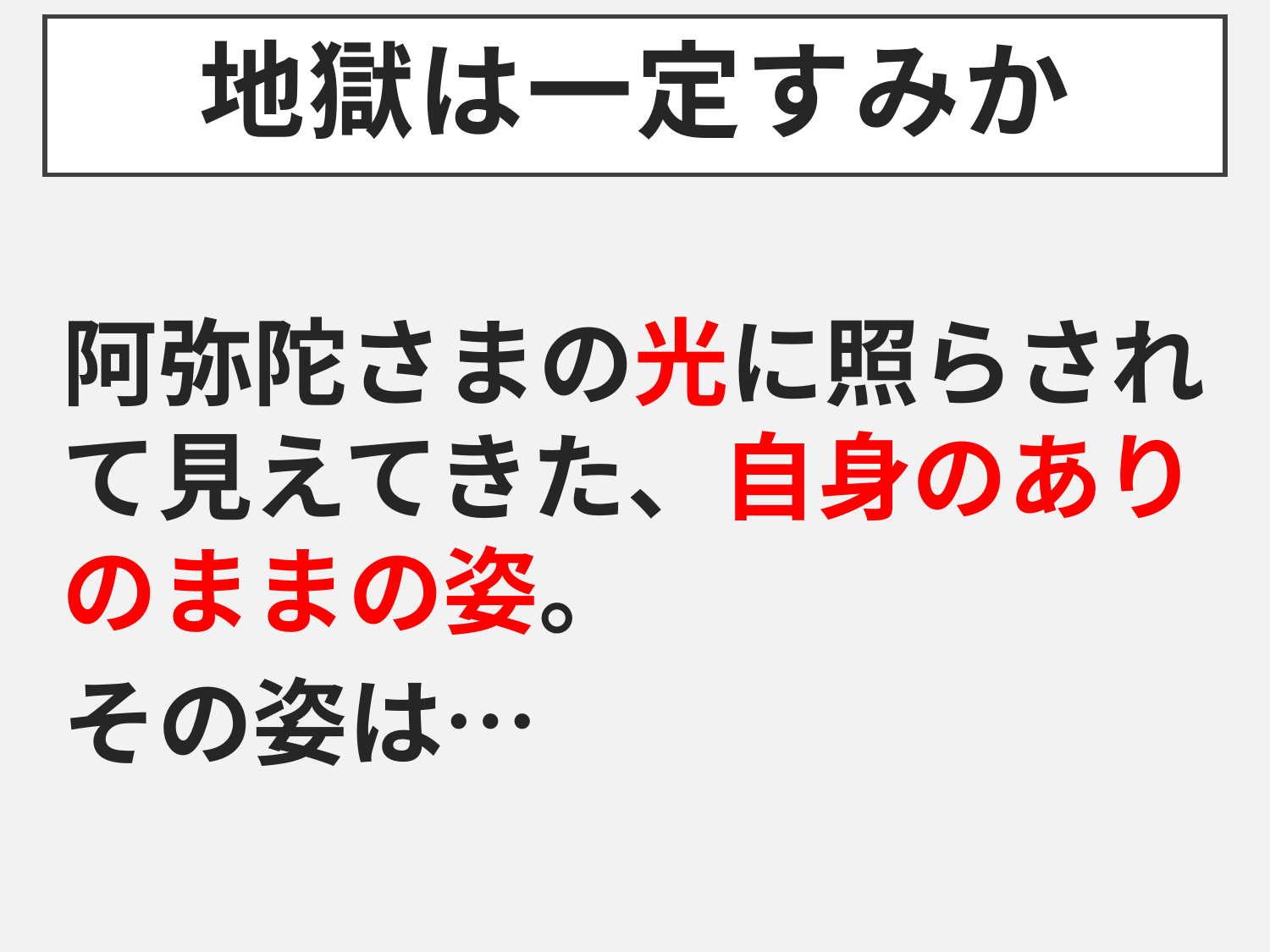

# 地獄は一定すみか
阿弥陀さまの光に照らされて見えてきた、自身のありのままの姿。
その姿は…